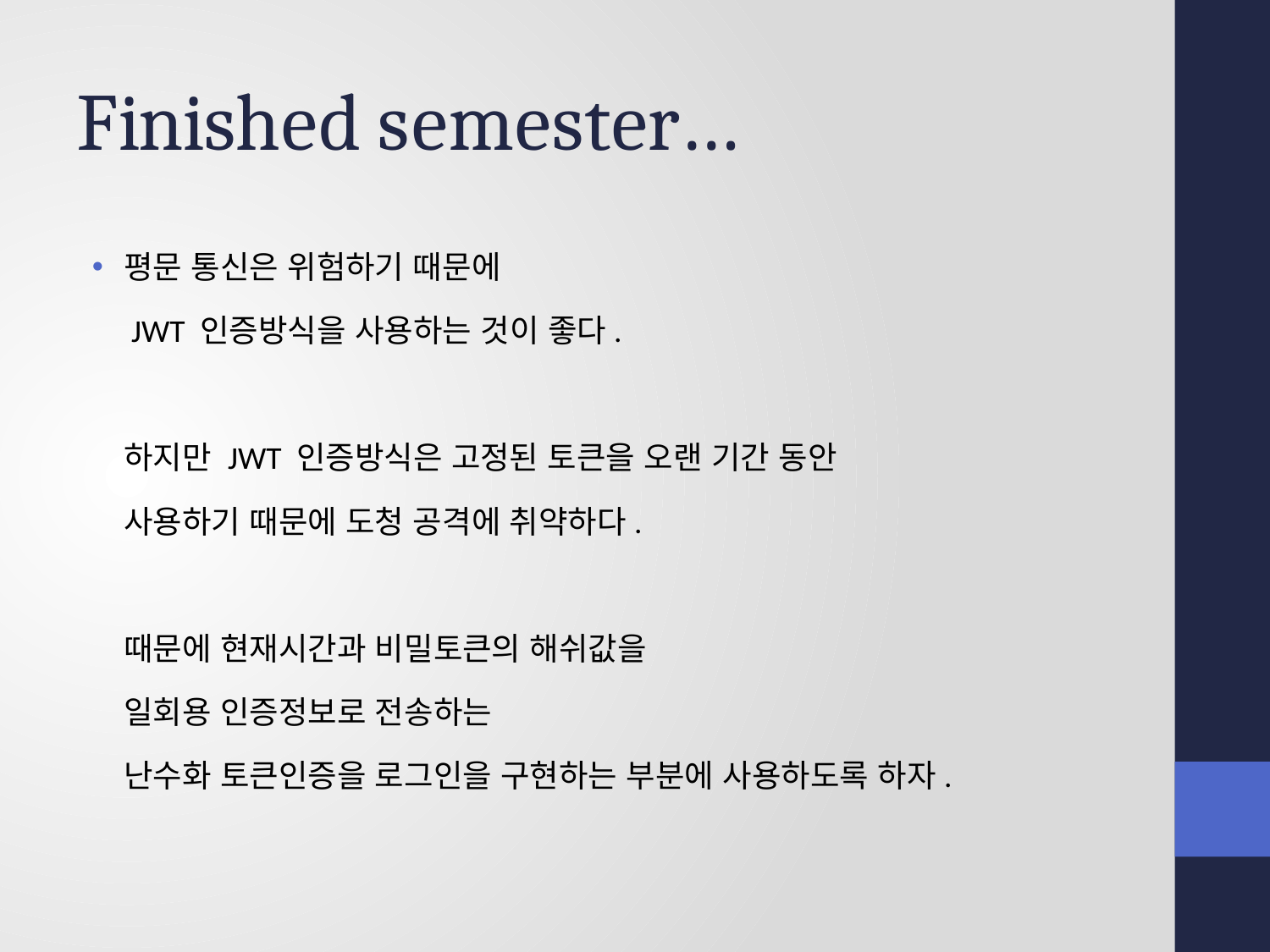

# Finished semester…
평문 통신은 위험하기 때문에
　JWT 인증방식을 사용하는 것이 좋다.

　하지만 JWT 인증방식은 고정된 토큰을 오랜 기간 동안
　사용하기 때문에 도청 공격에 취약하다.

　때문에 현재시간과 비밀토큰의 해쉬값을
　일회용 인증정보로 전송하는
　난수화 토큰인증을 로그인을 구현하는 부분에 사용하도록 하자.